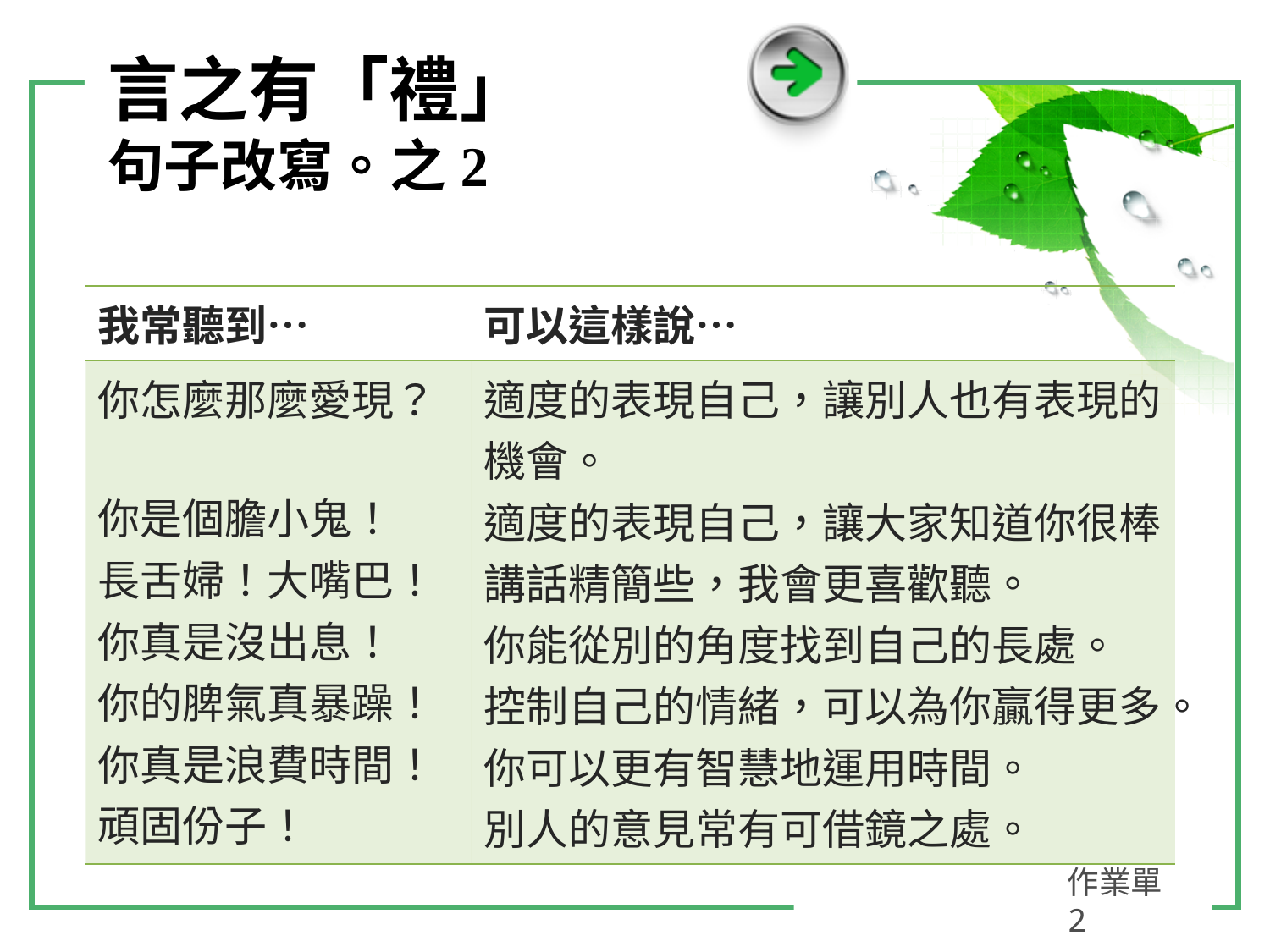

言之有「禮」
句子改寫。之2
| 我常聽到… | 可以這樣說… |
| --- | --- |
| 你怎麼那麼愛現？ 你是個膽小鬼！ 長舌婦！大嘴巴！ 你真是沒出息！ 你的脾氣真暴躁！ 你真是浪費時間！ 頑固份子！ | 適度的表現自己，讓別人也有表現的機會。 適度的表現自己，讓大家知道你很棒 講話精簡些，我會更喜歡聽。 你能從別的角度找到自己的長處。 控制自己的情緒，可以為你贏得更多。 你可以更有智慧地運用時間。 別人的意見常有可借鏡之處。 |
作業單2